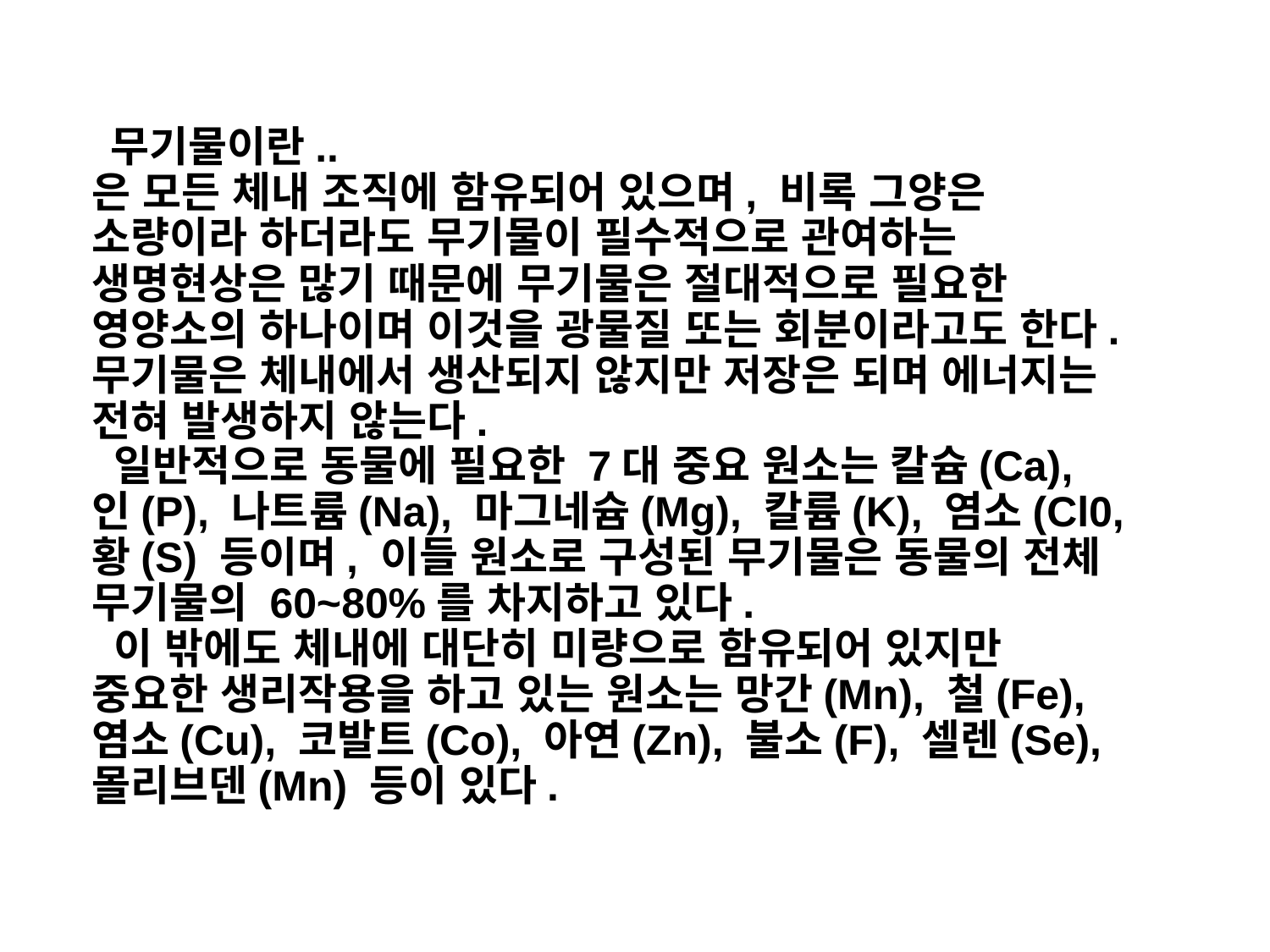

무기물이란..
은 모든 체내 조직에 함유되어 있으며, 비록 그양은 소량이라 하더라도 무기물이 필수적으로 관여하는 생명현상은 많기 때문에 무기물은 절대적으로 필요한 영양소의 하나이며 이것을 광물질 또는 회분이라고도 한다. 무기물은 체내에서 생산되지 않지만 저장은 되며 에너지는 전혀 발생하지 않는다.
 일반적으로 동물에 필요한 7대 중요 원소는 칼슘(Ca), 인(P), 나트륨(Na), 마그네슘(Mg), 칼륨(K), 염소(Cl0, 황(S) 등이며, 이들 원소로 구성된 무기물은 동물의 전체 무기물의 60~80%를 차지하고 있다.
 이 밖에도 체내에 대단히 미량으로 함유되어 있지만 중요한 생리작용을 하고 있는 원소는 망간(Mn), 철(Fe), 염소(Cu), 코발트(Co), 아연(Zn), 불소(F), 셀렌(Se), 몰리브덴(Mn) 등이 있다.